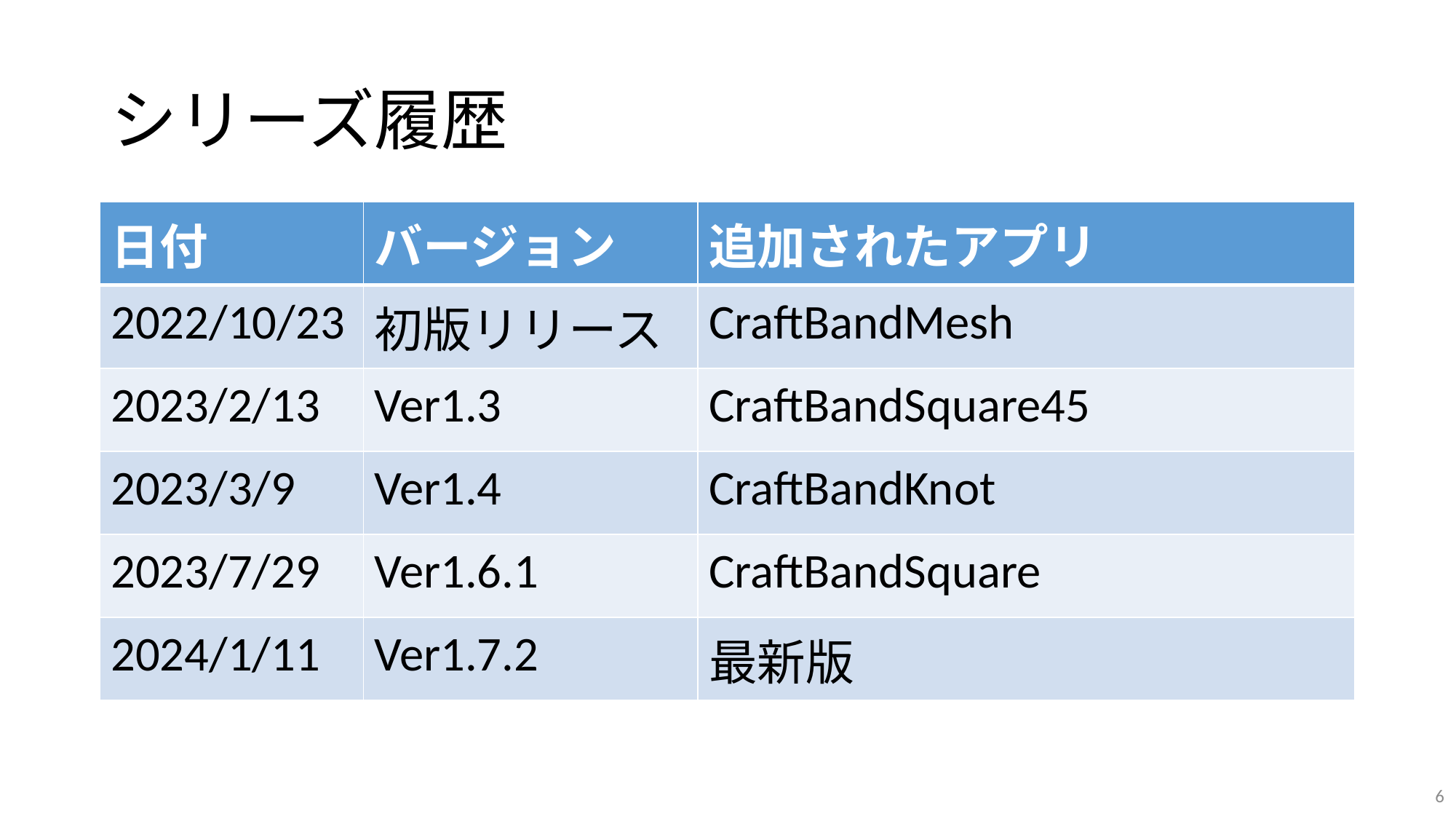

# シリーズ履歴
| 日付 | バージョン | 追加されたアプリ |
| --- | --- | --- |
| 2022/10/23 | 初版リリース | CraftBandMesh |
| 2023/2/13 | Ver1.3 | CraftBandSquare45 |
| 2023/3/9 | Ver1.4 | CraftBandKnot |
| 2023/7/29 | Ver1.6.1 | CraftBandSquare |
| 2024/1/11 | Ver1.7.2 | 最新版 |
6